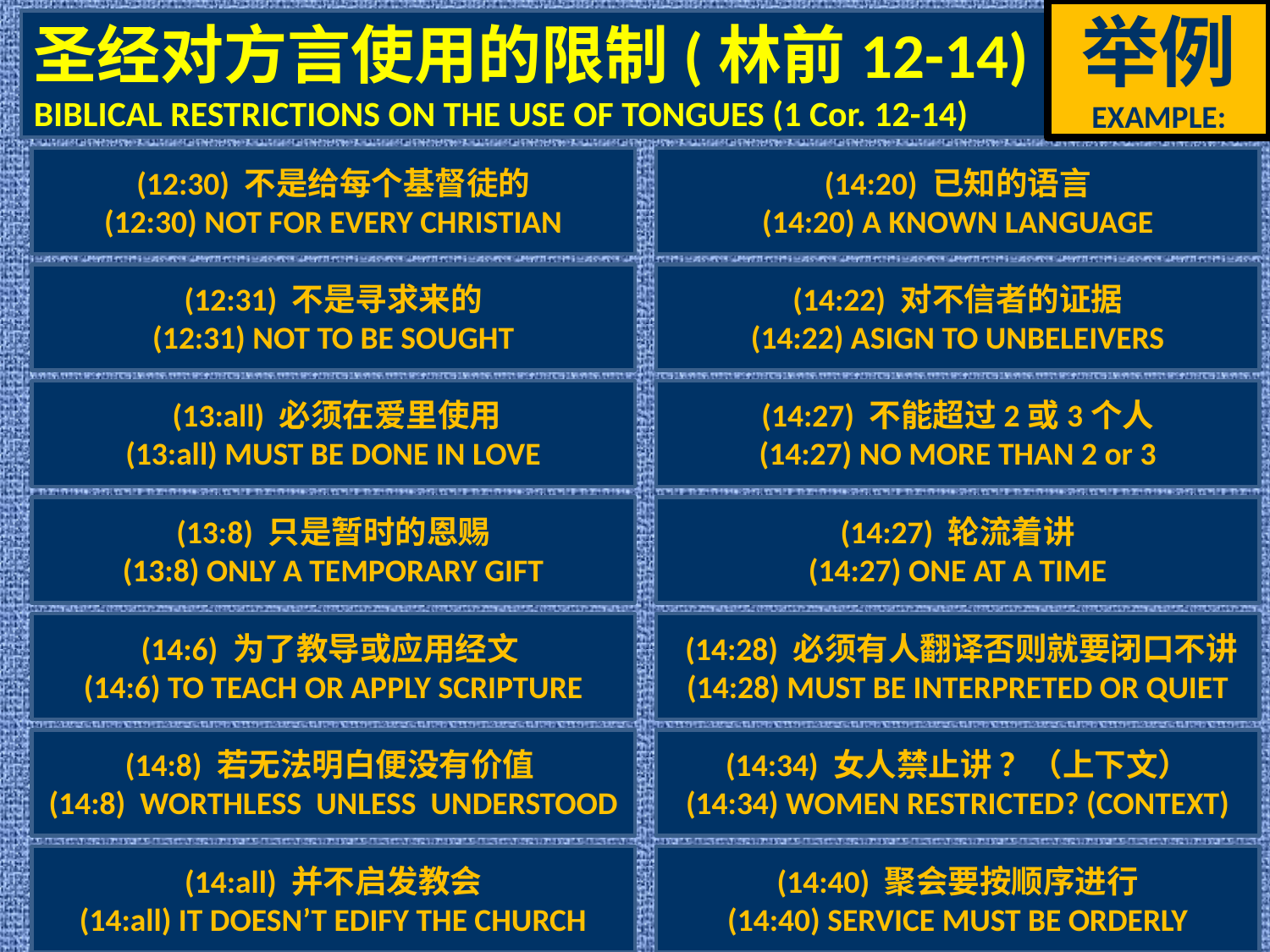

举例
EXAMPLE:
圣经对方言使用的限制(林前12-14)
BIBLICAL RESTRICTIONS ON THE USE OF TONGUES (1 Cor. 12-14)
(12:30) 不是给每个基督徒的
(12:30) NOT FOR EVERY CHRISTIAN
 (14:20) 已知的语言
(14:20) A KNOWN LANGUAGE
(12:31) 不是寻求来的
(12:31) NOT TO BE SOUGHT
 (14:22) 对不信者的证据
(14:22) ASIGN TO UNBELEIVERS
 (13:all) 必须在爱里使用
(13:all) MUST BE DONE IN LOVE
 (14:27) 不能超过2或3个人
(14:27) NO MORE THAN 2 or 3
(13:8) 只是暂时的恩赐
(13:8) ONLY A TEMPORARY GIFT
(14:27) 轮流着讲
(14:27) ONE AT A TIME
(14:6) 为了教导或应用经文
(14:6) TO TEACH OR APPLY SCRIPTURE
 (14:28) 必须有人翻译否则就要闭口不讲
(14:28) MUST BE INTERPRETED OR QUIET
(14:8) 若无法明白便没有价值
(14:8)  WORTHLESS  UNLESS  UNDERSTOOD
(14:34) 女人禁止讲 ？（上下文）
(14:34) WOMEN RESTRICTED? (CONTEXT)
(14:all) 并不启发教会
(14:all) IT DOESN’T EDIFY THE CHURCH
 (14:40) 聚会要按顺序进行
(14:40) SERVICE MUST BE ORDERLY